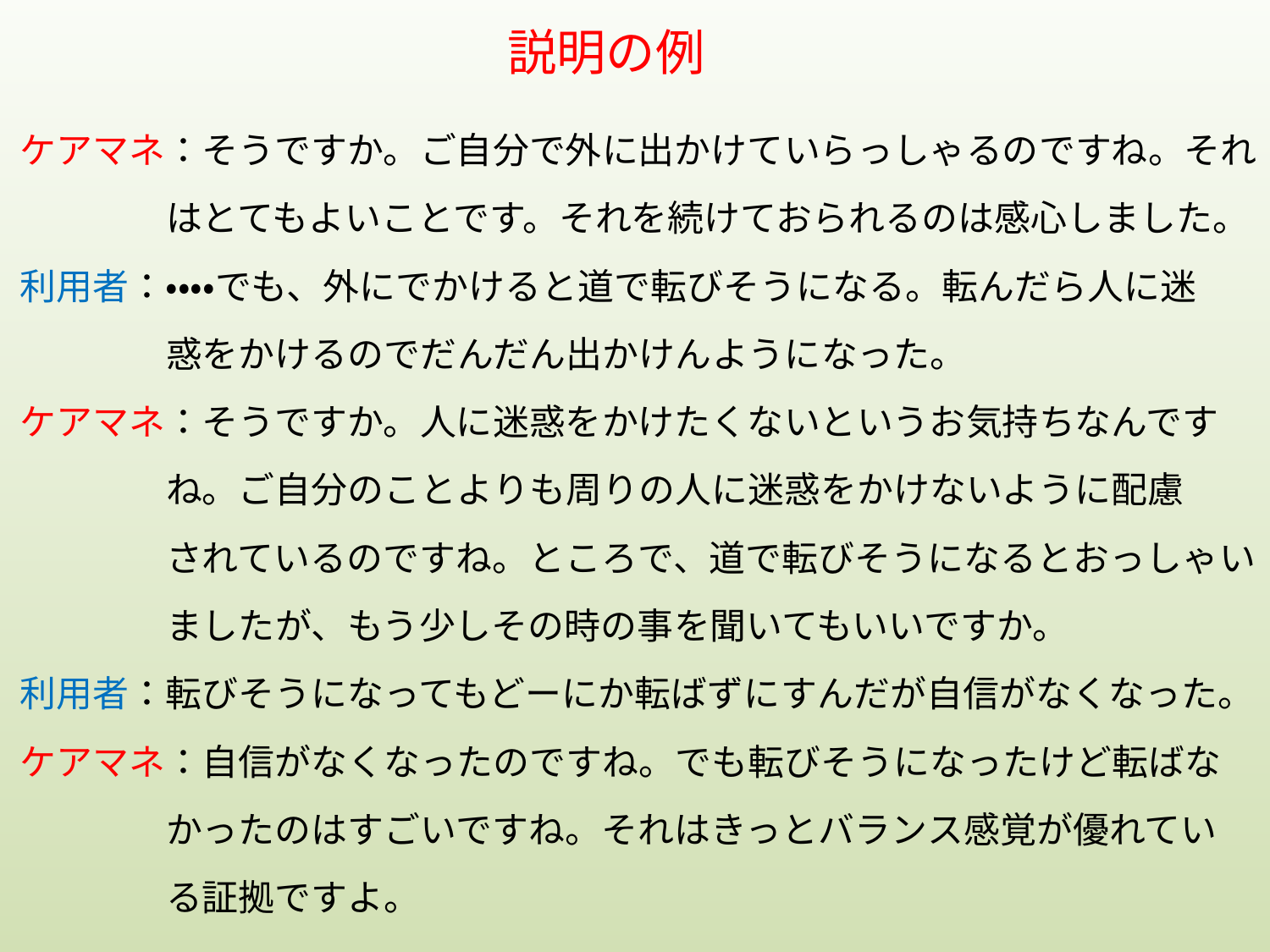

説明の例
ケアマネ：そうですか。ご自分で外に出かけていらっしゃるのですね。それ
　　　　はとてもよいことです。それを続けておられるのは感心しました。
利用者：・・・・でも、外にでかけると道で転びそうになる。転んだら人に迷
　　　　惑をかけるのでだんだん出かけんようになった。
ケアマネ：そうですか。人に迷惑をかけたくないというお気持ちなんです
　　　　ね。ご自分のことよりも周りの人に迷惑をかけないように配慮
　　　　されているのですね。ところで、道で転びそうになるとおっしゃい
　　　　ましたが、もう少しその時の事を聞いてもいいですか。
利用者：転びそうになってもどーにか転ばずにすんだが自信がなくなった。
ケアマネ：自信がなくなったのですね。でも転びそうになったけど転ばな
　　　　かったのはすごいですね。それはきっとバランス感覚が優れてい
　　　　る証拠ですよ。